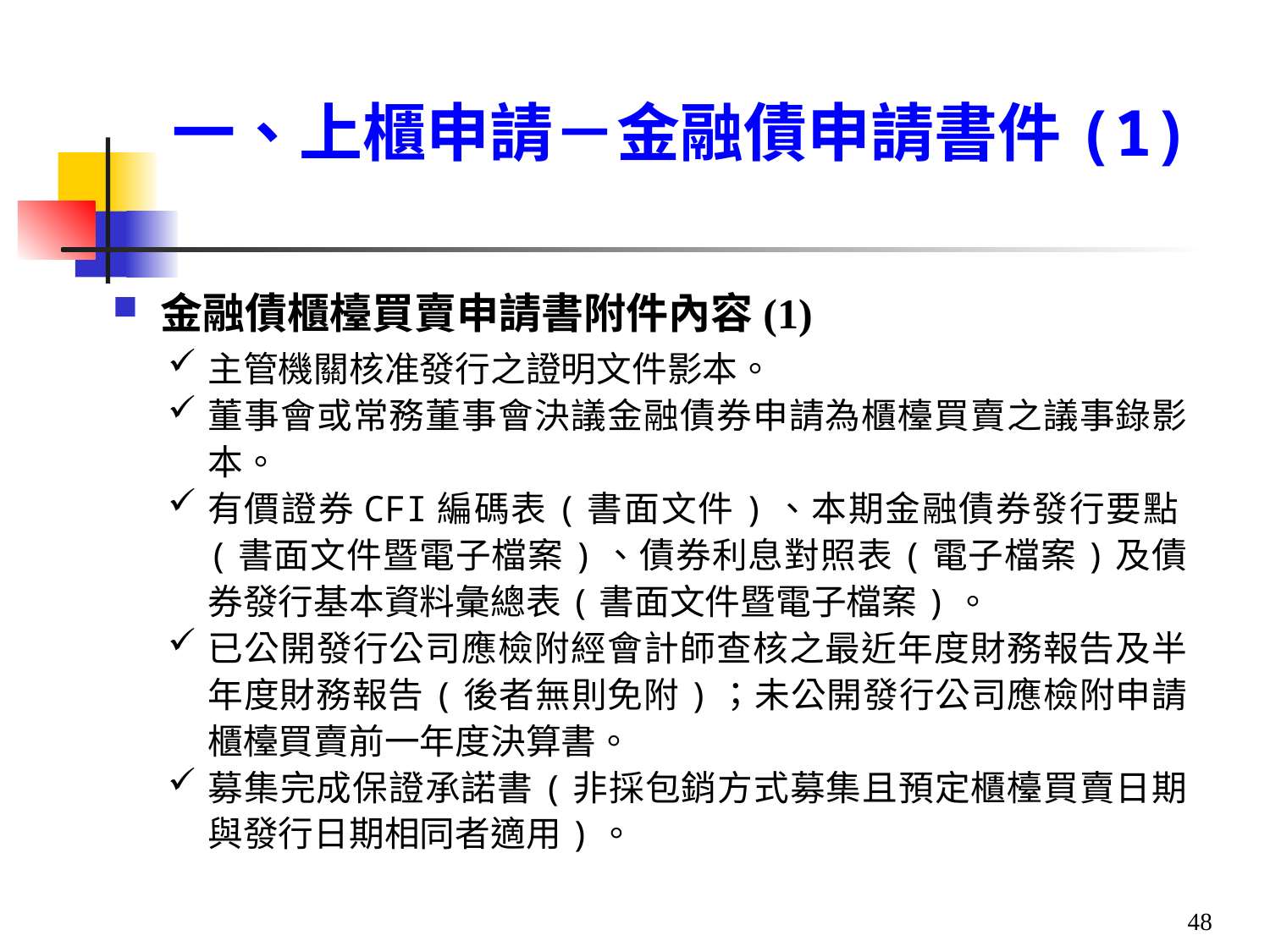

# 一、上櫃申請－金融債申請書件(1)
金融債櫃檯買賣申請書附件內容(1)
主管機關核准發行之證明文件影本。
董事會或常務董事會決議金融債券申請為櫃檯買賣之議事錄影本。
有價證券CFI編碼表(書面文件)、本期金融債券發行要點(書面文件暨電子檔案)、債券利息對照表(電子檔案)及債券發行基本資料彙總表(書面文件暨電子檔案)。
已公開發行公司應檢附經會計師查核之最近年度財務報告及半年度財務報告(後者無則免附)；未公開發行公司應檢附申請櫃檯買賣前一年度決算書。
募集完成保證承諾書(非採包銷方式募集且預定櫃檯買賣日期與發行日期相同者適用)。
48